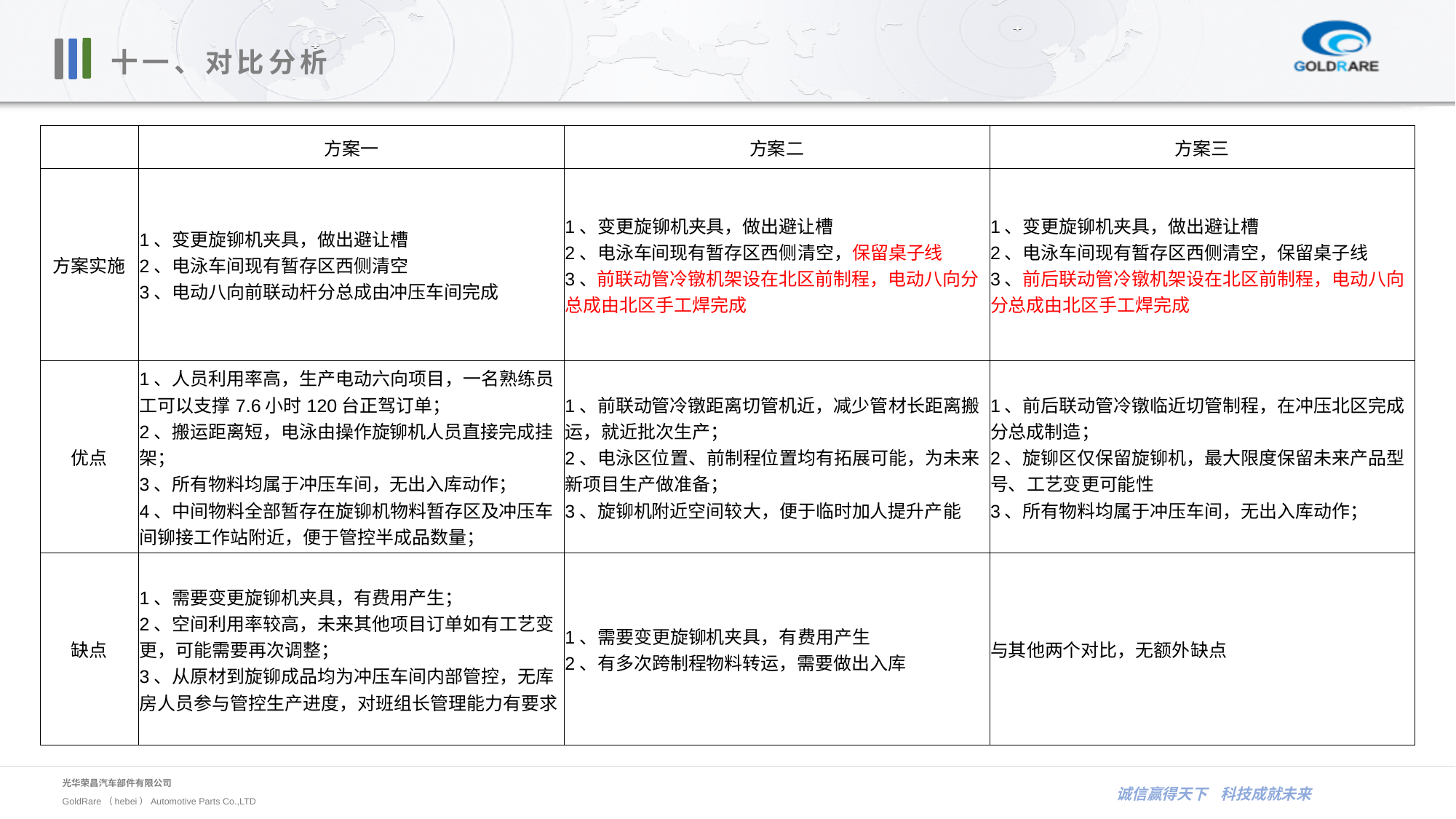

十一、对比分析
|  | 方案一 | 方案二 | 方案三 |
| --- | --- | --- | --- |
| 方案实施 | 1、变更旋铆机夹具，做出避让槽 2、电泳车间现有暂存区西侧清空 3、电动八向前联动杆分总成由冲压车间完成 | 1、变更旋铆机夹具，做出避让槽 2、电泳车间现有暂存区西侧清空，保留桌子线 3、前联动管冷镦机架设在北区前制程，电动八向分总成由北区手工焊完成 | 1、变更旋铆机夹具，做出避让槽 2、电泳车间现有暂存区西侧清空，保留桌子线 3、前后联动管冷镦机架设在北区前制程，电动八向分总成由北区手工焊完成 |
| 优点 | 1、人员利用率高，生产电动六向项目，一名熟练员工可以支撑7.6小时120台正驾订单； 2、搬运距离短，电泳由操作旋铆机人员直接完成挂架； 3、所有物料均属于冲压车间，无出入库动作； 4、中间物料全部暂存在旋铆机物料暂存区及冲压车间铆接工作站附近，便于管控半成品数量； | 1、前联动管冷镦距离切管机近，减少管材长距离搬运，就近批次生产； 2、电泳区位置、前制程位置均有拓展可能，为未来新项目生产做准备； 3、旋铆机附近空间较大，便于临时加人提升产能 | 1、前后联动管冷镦临近切管制程，在冲压北区完成分总成制造； 2、旋铆区仅保留旋铆机，最大限度保留未来产品型号、工艺变更可能性 3、所有物料均属于冲压车间，无出入库动作； |
| 缺点 | 1、需要变更旋铆机夹具，有费用产生； 2、空间利用率较高，未来其他项目订单如有工艺变更，可能需要再次调整； 3、从原材到旋铆成品均为冲压车间内部管控，无库房人员参与管控生产进度，对班组长管理能力有要求 | 1、需要变更旋铆机夹具，有费用产生 2、有多次跨制程物料转运，需要做出入库 | 与其他两个对比，无额外缺点 |